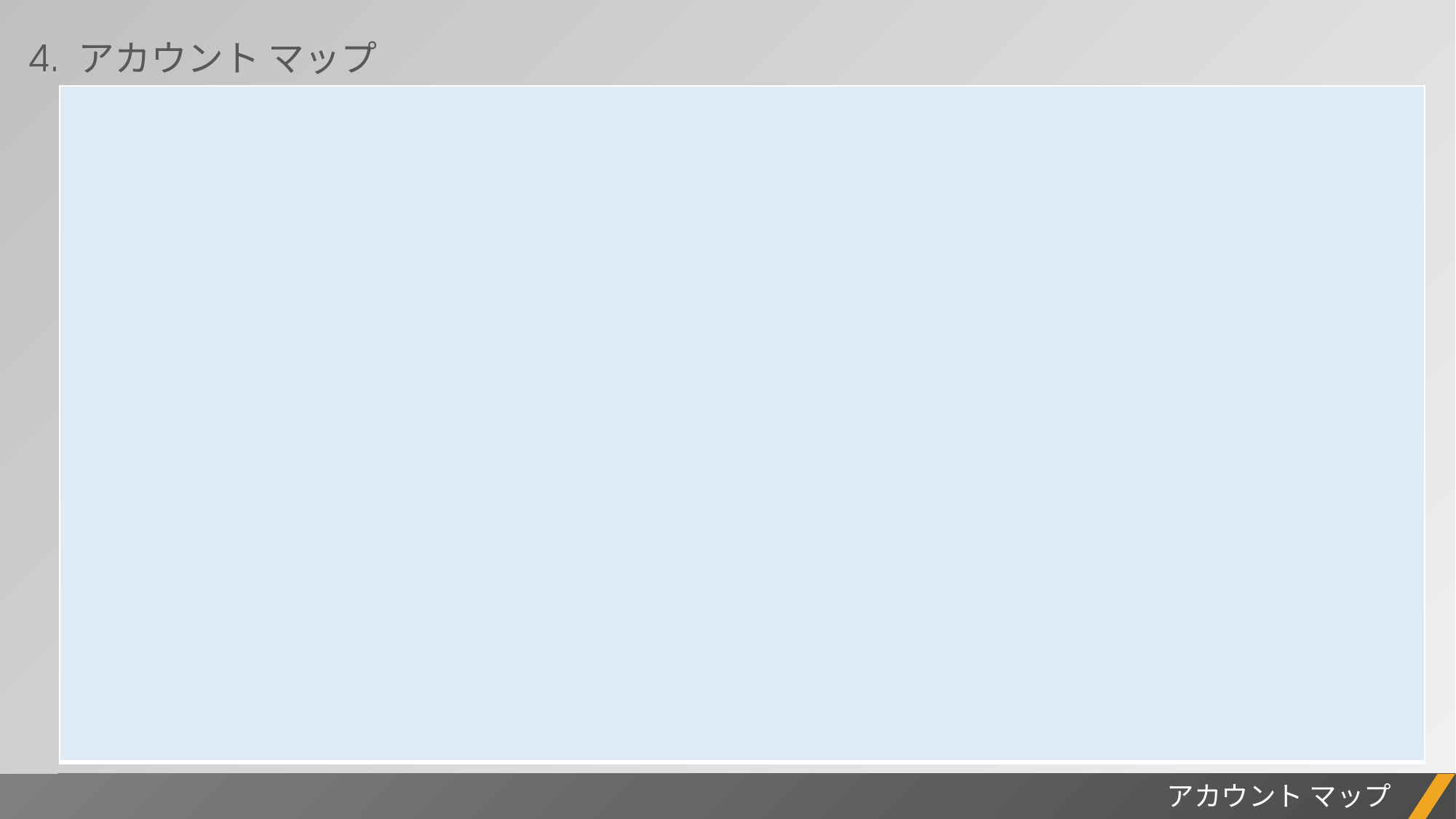

4. アカウント マップ
|  |
| --- |
プロジェクト レポート
アカウント マップ